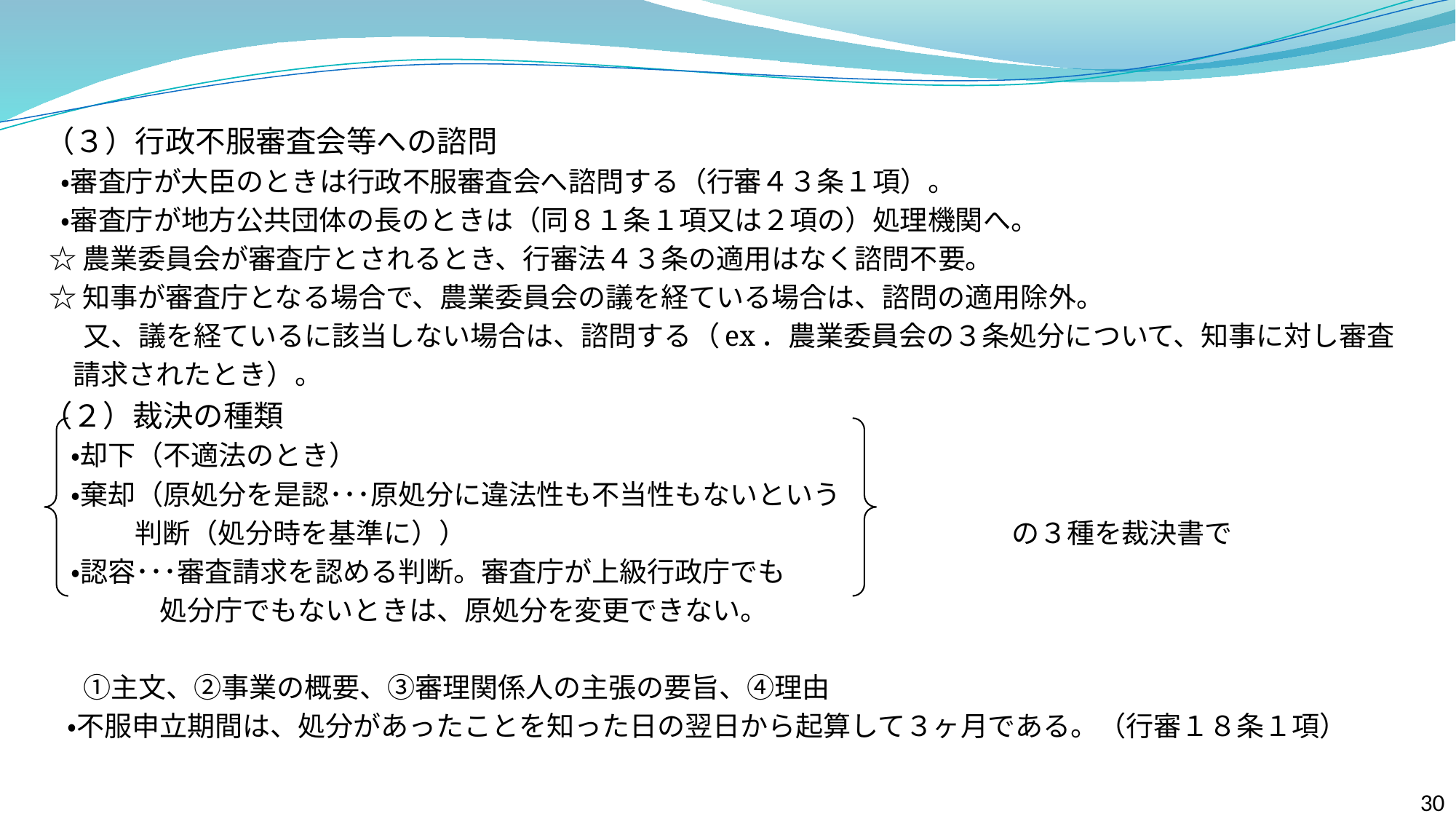

（３）行政不服審査会等への諮問
      ・審査庁が大臣のときは行政不服審査会へ諮問する（行審４３条１項）。
      ・審査庁が地方公共団体の長のときは（同８１条１項又は２項の）処理機関へ。
     ☆農業委員会が審査庁とされるとき、行審法４３条の適用はなく諮問不要。
     ☆知事が審査庁となる場合で、農業委員会の議を経ている場合は、諮問の適用除外。
　      又、議を経ているに該当しない場合は、諮問する（ex．農業委員会の３条処分について、知事に対し審査
        請求されたとき）。
   （２）裁決の種類
　    ・却下（不適法のとき）
　    ・棄却（原処分を是認･･･原処分に違法性も不当性もないという
                  判断（処分時を基準に））　　　　　　　　        　　　　　　　　　    の３種を裁決書で
　    ・認容･･･審査請求を認める判断。審査庁が上級行政庁でも
                      処分庁でもないときは、原処分を変更できない。

　      ①主文、②事業の概要、③審理関係人の主張の要旨、④理由
       ・不服申立期間は、処分があったことを知った日の翌日から起算して３ヶ月である。（行審１８条１項）

30